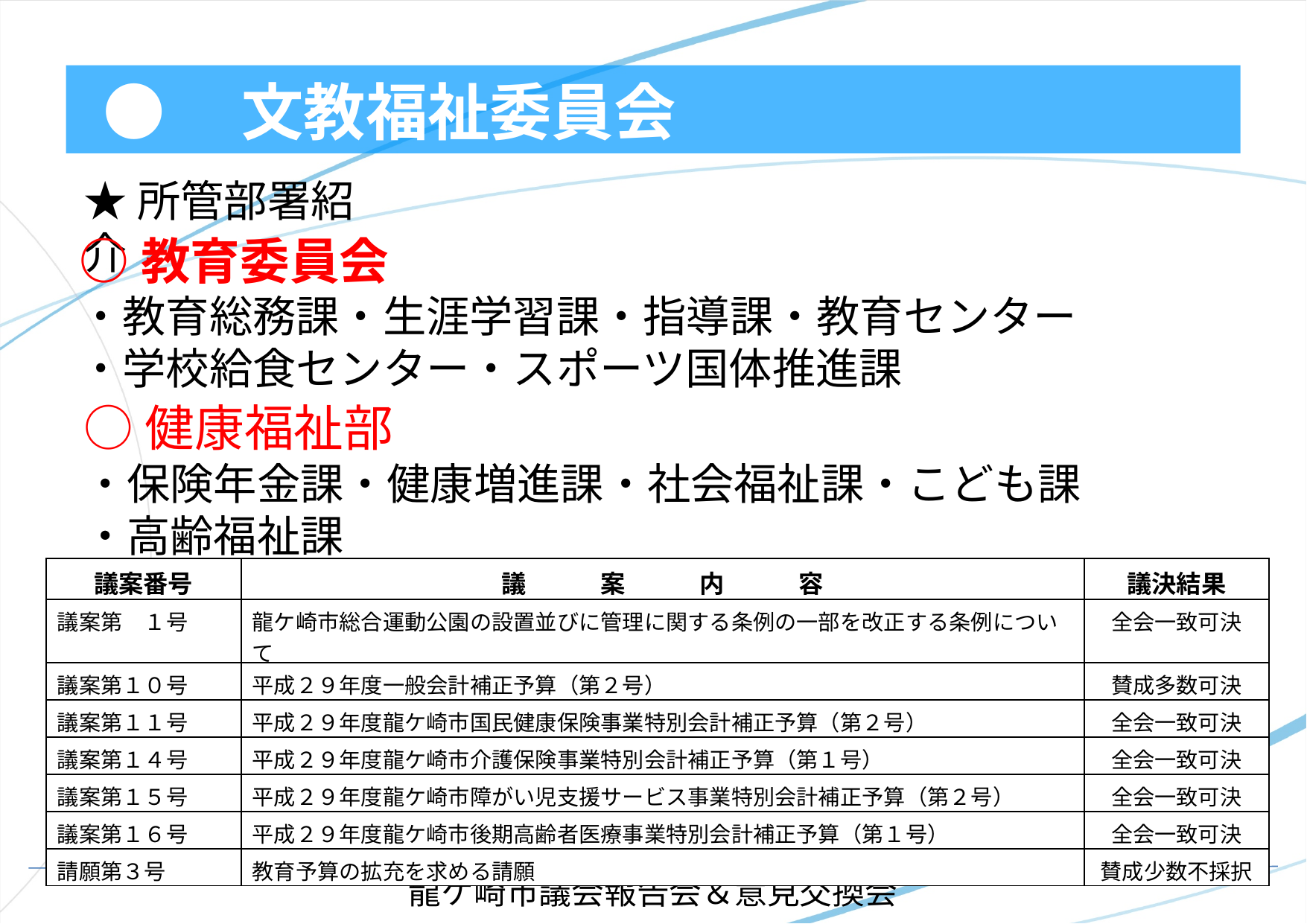

# ●　文教福祉委員会
★所管部署紹介
○教育委員会
・教育総務課・生涯学習課・指導課・教育センター
・学校給食センター・スポーツ国体推進課
○健康福祉部
・保険年金課・健康増進課・社会福祉課・こども課
・高齢福祉課
| 議案番号 | 議　　　案　　　内　　　容 | 議決結果 |
| --- | --- | --- |
| 議案第　１号 | 龍ケ崎市総合運動公園の設置並びに管理に関する条例の一部を改正する条例について | 全会一致可決 |
| 議案第１０号 | 平成２９年度一般会計補正予算（第２号） | 賛成多数可決 |
| 議案第１１号 | 平成２９年度龍ケ崎市国民健康保険事業特別会計補正予算（第２号） | 全会一致可決 |
| 議案第１４号 | 平成２９年度龍ケ崎市介護保険事業特別会計補正予算（第１号） | 全会一致可決 |
| 議案第１５号 | 平成２９年度龍ケ崎市障がい児支援サービス事業特別会計補正予算（第２号） | 全会一致可決 |
| 議案第１６号 | 平成２９年度龍ケ崎市後期高齢者医療事業特別会計補正予算（第１号） | 全会一致可決 |
| 請願第３号 | 教育予算の拡充を求める請願 | 賛成少数不採択 |
龍ケ崎市議会報告会＆意見交換会